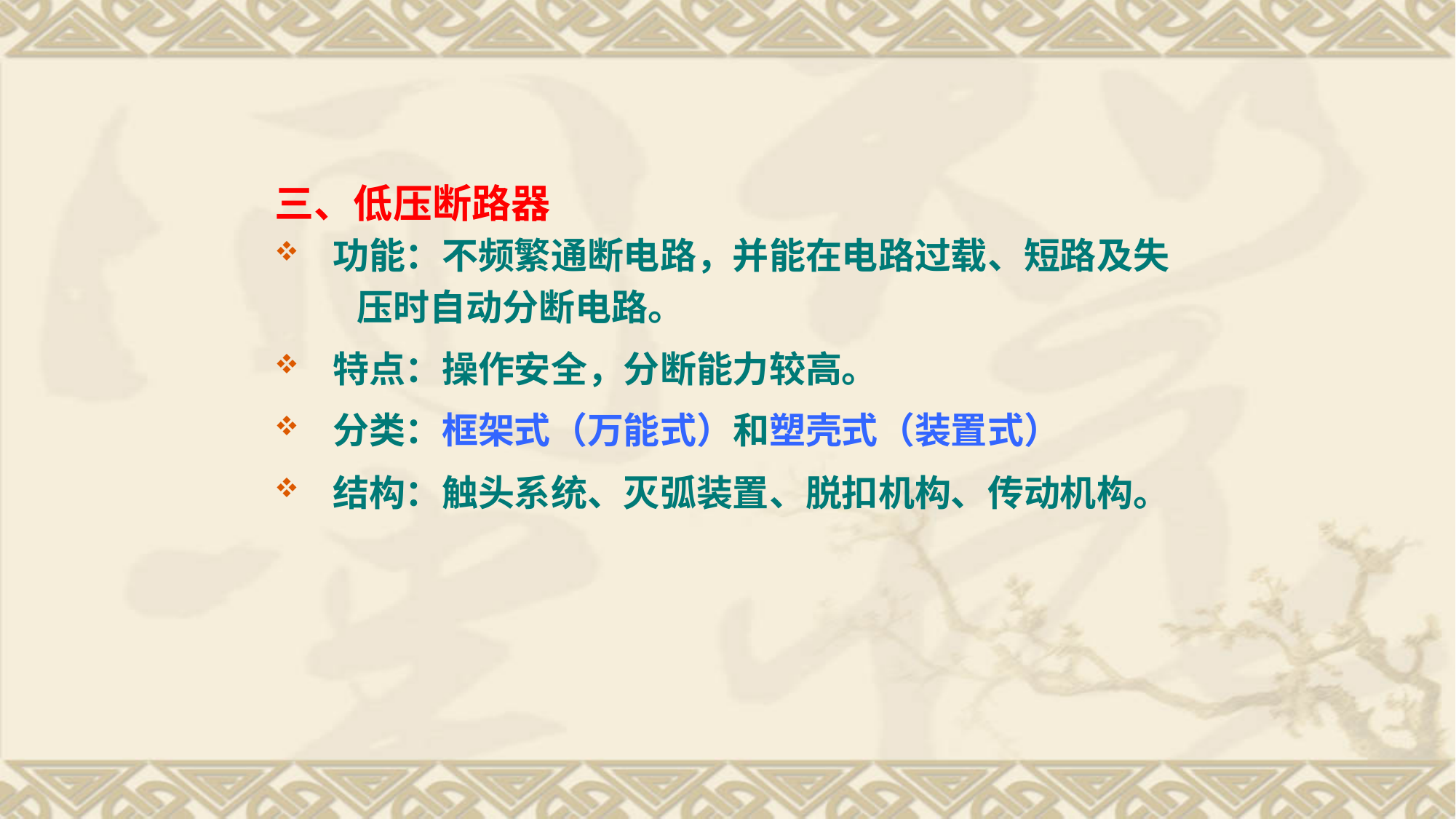

三、低压断路器
 功能：不频繁通断电路，并能在电路过载、短路及失
         压时自动分断电路。
 特点：操作安全，分断能力较高。
 分类：框架式（万能式）和塑壳式（装置式）
 结构：触头系统、灭弧装置、脱扣机构、传动机构。

13